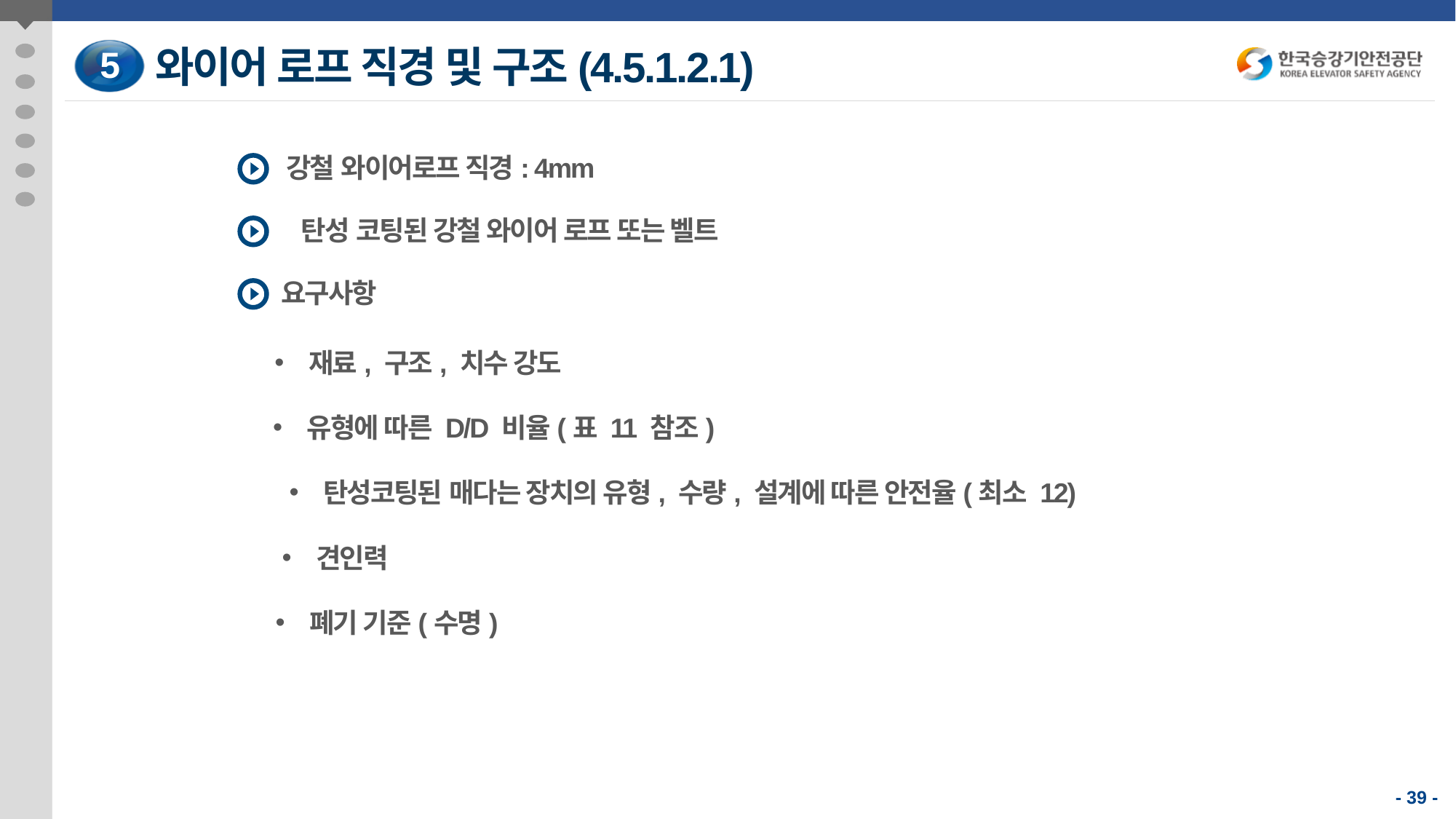

와이어 로프 직경 및 구조(4.5.1.2.1)
5
강철 와이어로프 직경: 4mm

탄성 코팅된 강철 와이어 로프 또는 벨트

요구사항

재료, 구조, 치수 강도
유형에 따른 D/D 비율(표 11 참조)
탄성코팅된 매다는 장치의 유형, 수량, 설계에 따른 안전율(최소 12)
견인력
폐기 기준(수명)